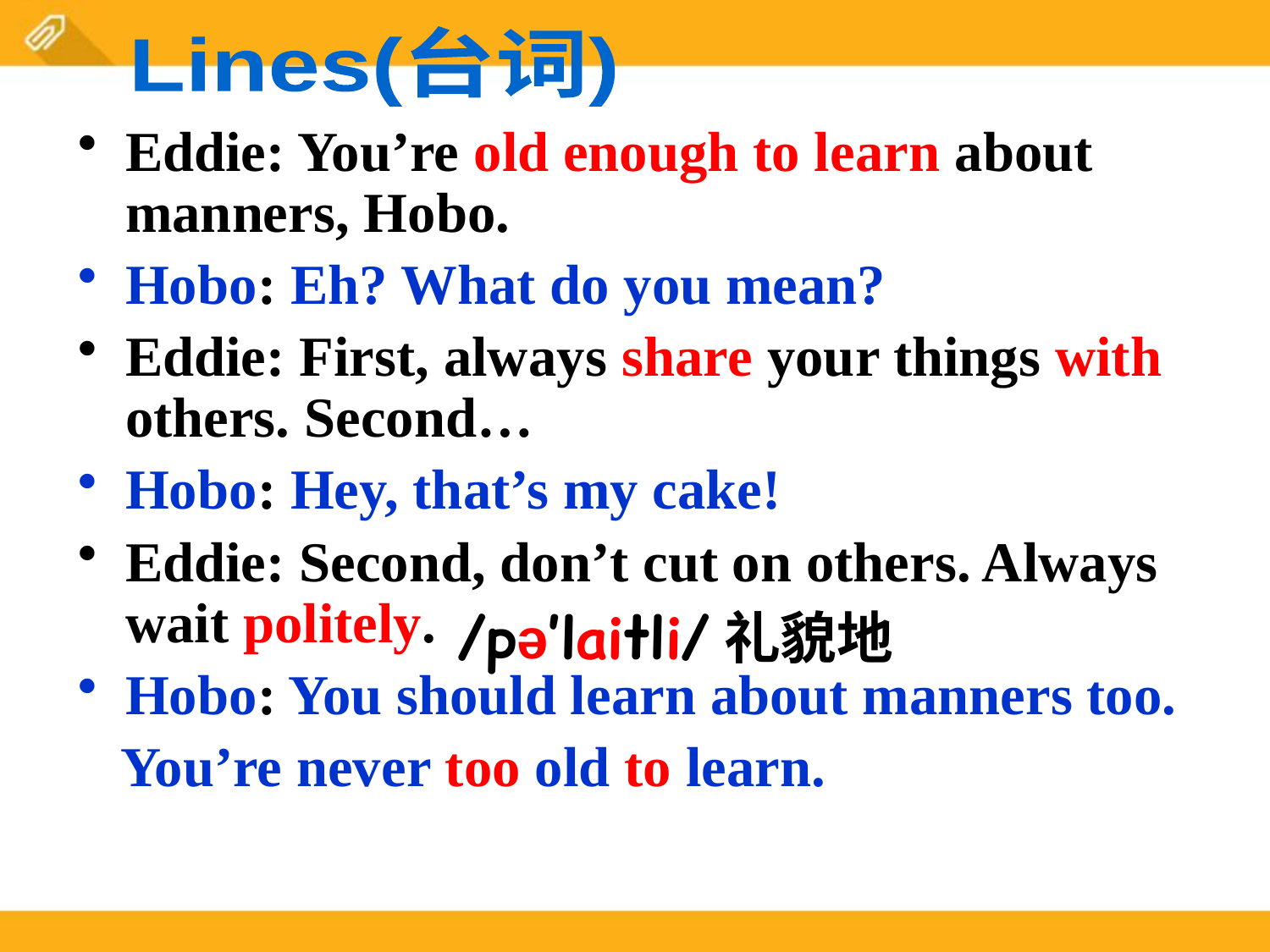

Lines(台词)

Eddie: You’re old enough to learn about manners, Hobo.
Hobo: Eh? What do you mean?
Eddie: First, always share your things with others. Second…
Hobo: Hey, that’s my cake!
Eddie: Second, don’t cut on others. Always wait politely.
Hobo: You should learn about manners too.
   You’re never too old to learn.

/pə’laitli/礼貌地